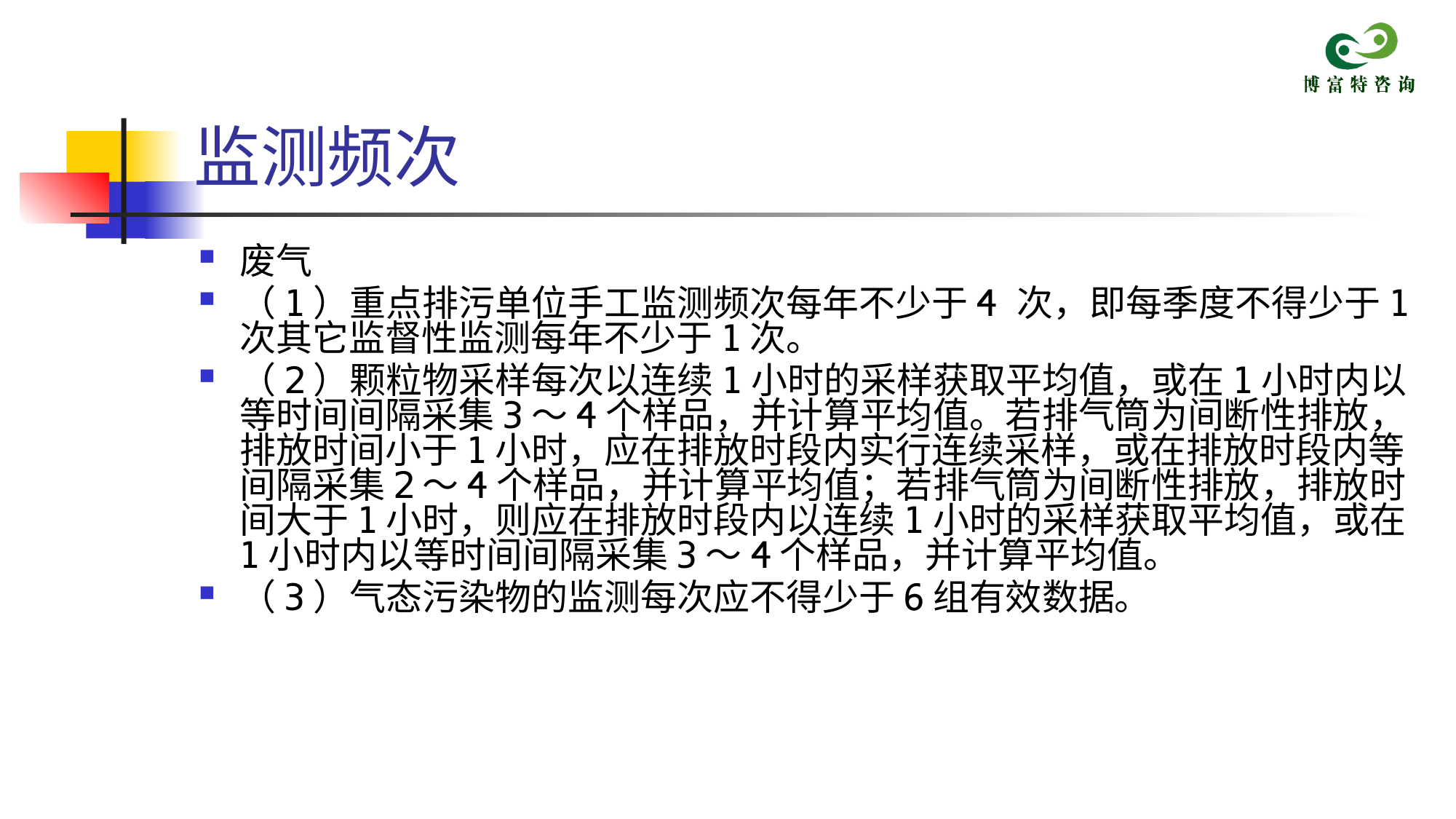

# 监测频次
废气
（1）重点排污单位手工监测频次每年不少于4 次，即每季度不得少于1次其它监督性监测每年不少于1次。
（2）颗粒物采样每次以连续1小时的采样获取平均值，或在1小时内以等时间间隔采集3～4个样品，并计算平均值。若排气筒为间断性排放，排放时间小于1小时，应在排放时段内实行连续采样，或在排放时段内等间隔采集2～4个样品，并计算平均值；若排气筒为间断性排放，排放时间大于1小时，则应在排放时段内以连续1小时的采样获取平均值，或在1小时内以等时间间隔采集3～4个样品，并计算平均值。
（3）气态污染物的监测每次应不得少于6组有效数据。